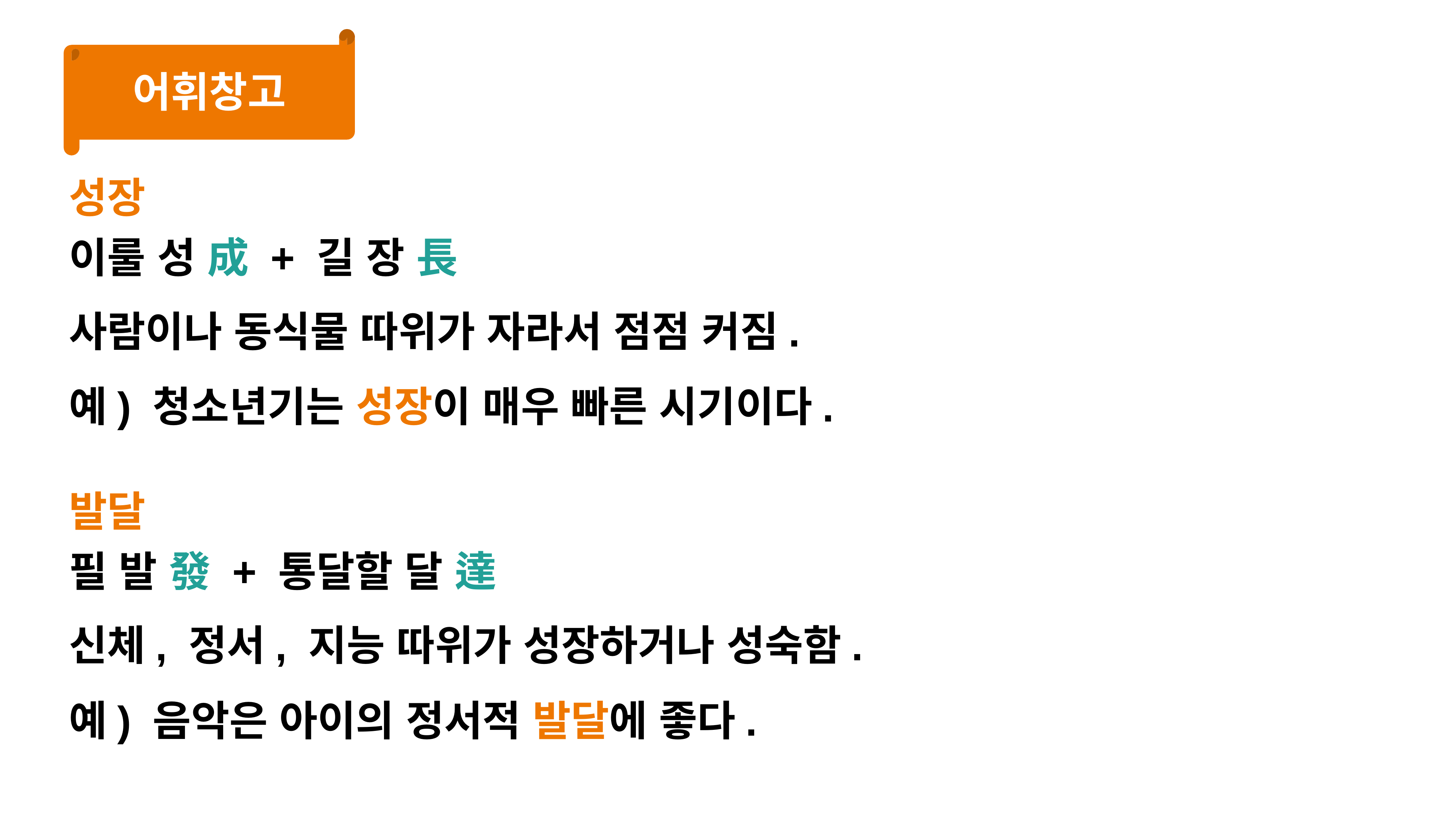

어휘창고
성장
이룰 성 成 + 길 장 長
사람이나 동식물 따위가 자라서 점점 커짐.
예) 청소년기는 성장이 매우 빠른 시기이다.
발달
필 발 發 + 통달할 달 達
신체, 정서, 지능 따위가 성장하거나 성숙함.
예) 음악은 아이의 정서적 발달에 좋다.